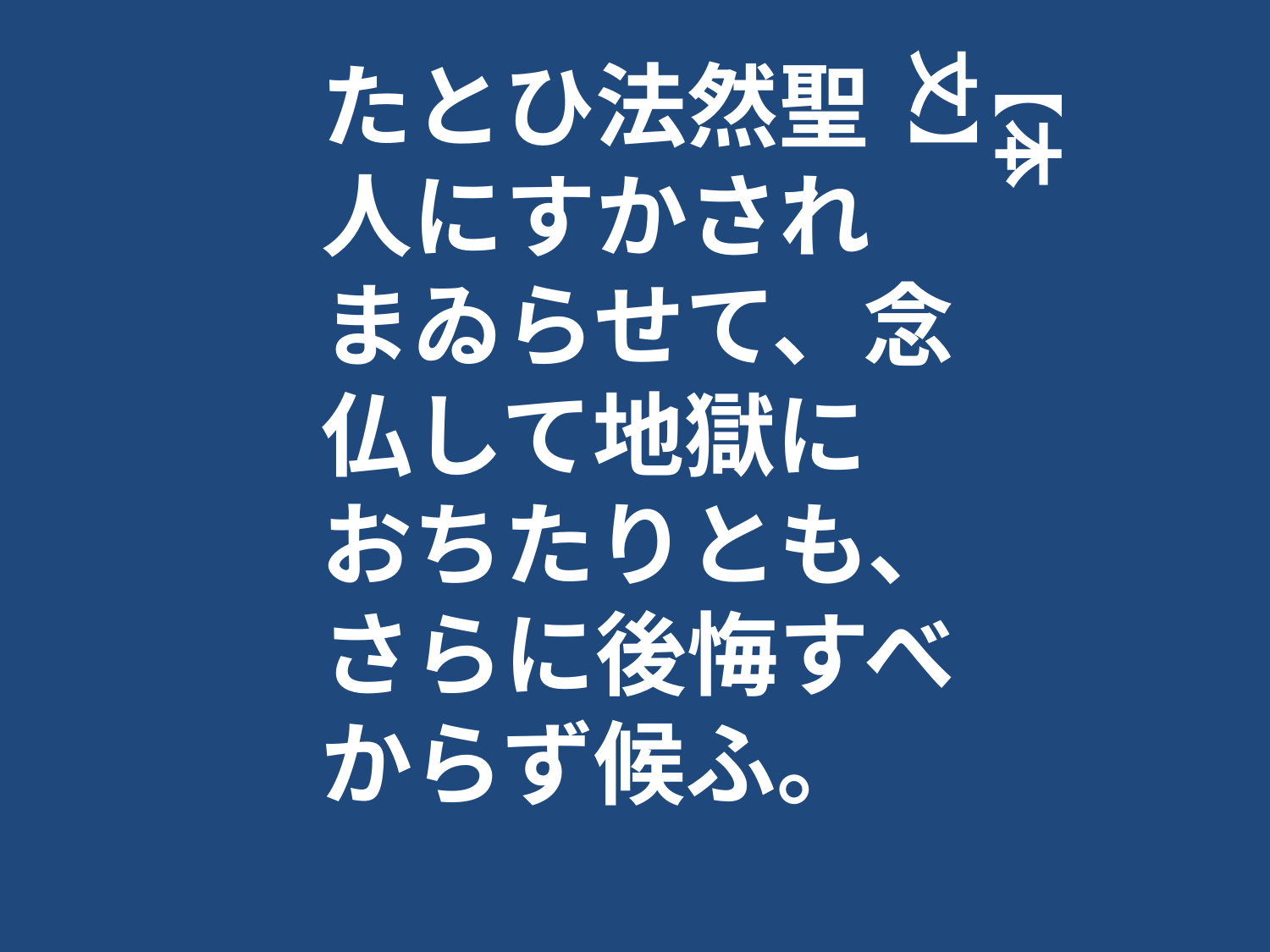

たとひ法然聖人にすかされまゐらせて、念仏して地獄におちたりとも、さらに後悔すべからず候ふ。
【本文】